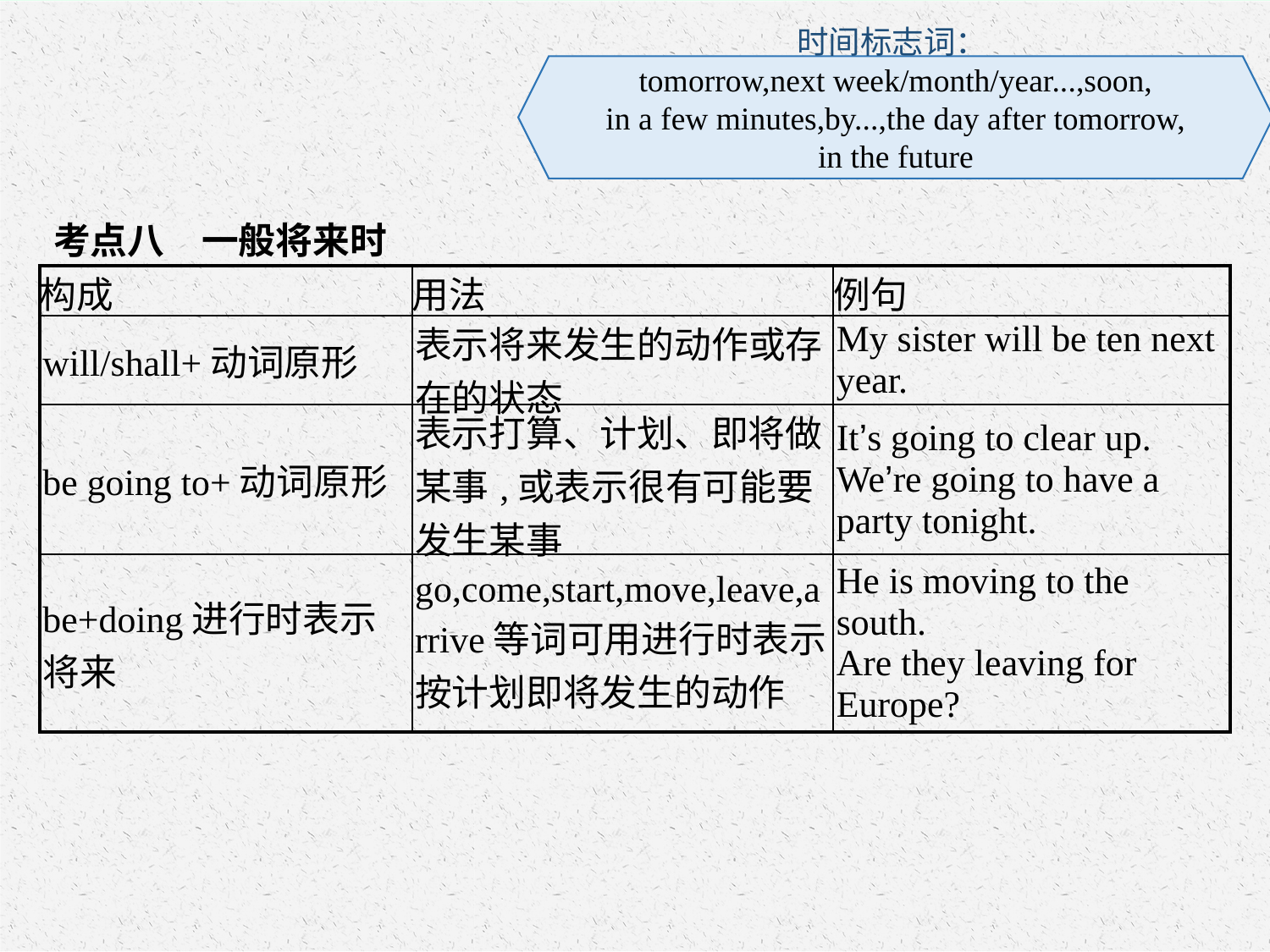

时间标志词：
tomorrow,next week/month/year...,soon,
in a few minutes,by...,the day after tomorrow,
in the future

考点八　一般将来时
| 构成 | 用法 | 例句 |
| --- | --- | --- |
| will/shall+动词原形 | 表示将来发生的动作或存在的状态 | My sister will be ten next year. |
| be going to+动词原形 | 表示打算、计划、即将做某事,或表示很有可能要发生某事 | It’s going to clear up. We’re going to have a party tonight. |
| be+doing进行时表示将来 | go,come,start,move,leave,arrive等词可用进行时表示按计划即将发生的动作 | He is moving to the south. Are they leaving for Europe? |